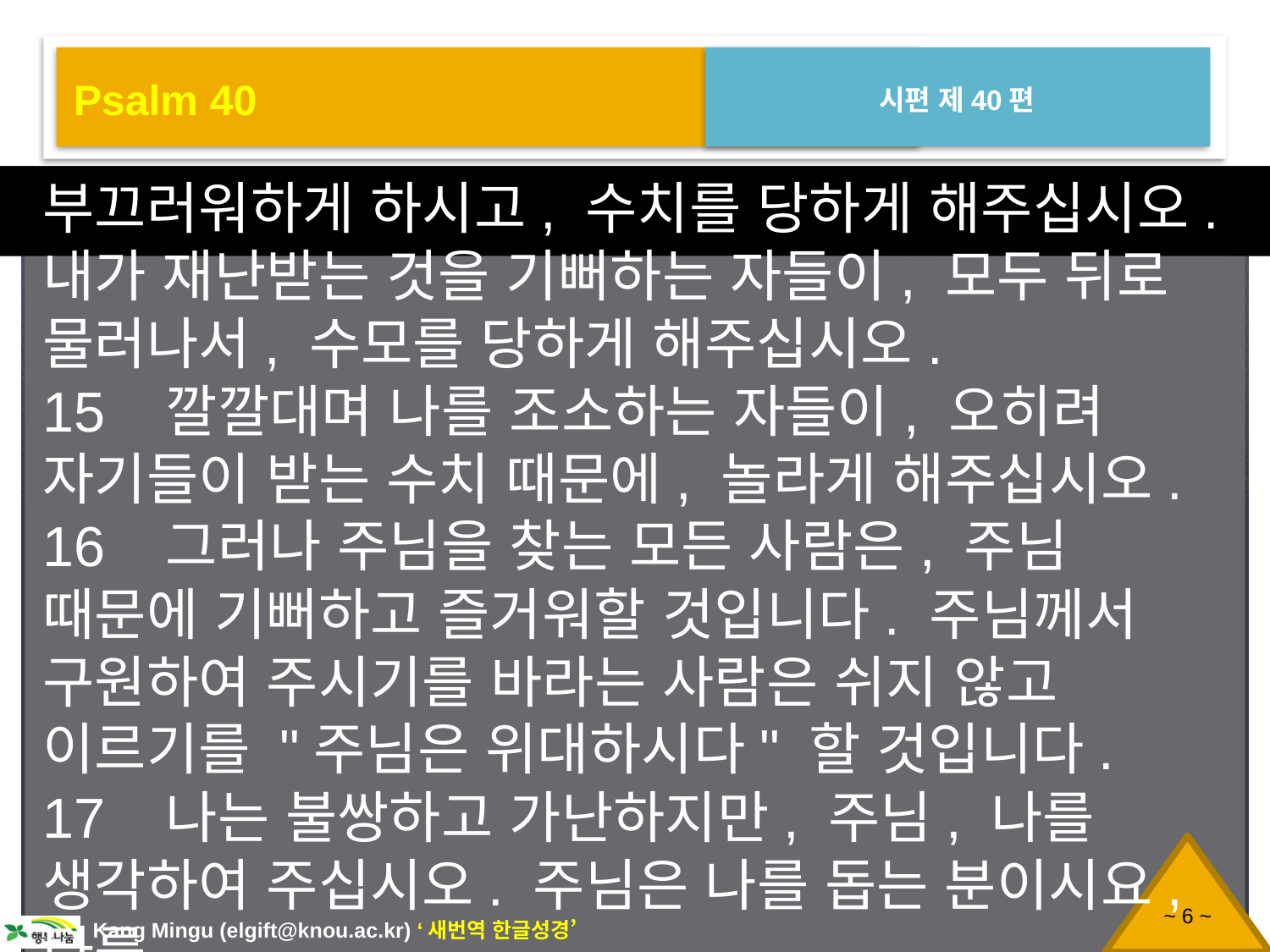

Psalm 40
시편 제40편
부끄러워하게 하시고, 수치를 당하게 해주십시오. 내가 재난받는 것을 기뻐하는 자들이, 모두 뒤로 물러나서, 수모를 당하게 해주십시오.
15   깔깔대며 나를 조소하는 자들이, 오히려 자기들이 받는 수치 때문에, 놀라게 해주십시오.
16   그러나 주님을 찾는 모든 사람은, 주님 때문에 기뻐하고 즐거워할 것입니다. 주님께서 구원하여 주시기를 바라는 사람은 쉬지 않고 이르기를 "주님은 위대하시다" 할 것입니다.
17   나는 불쌍하고 가난하지만, 주님, 나를 생각하여 주십시오. 주님은 나를 돕는 분이시요, 나를